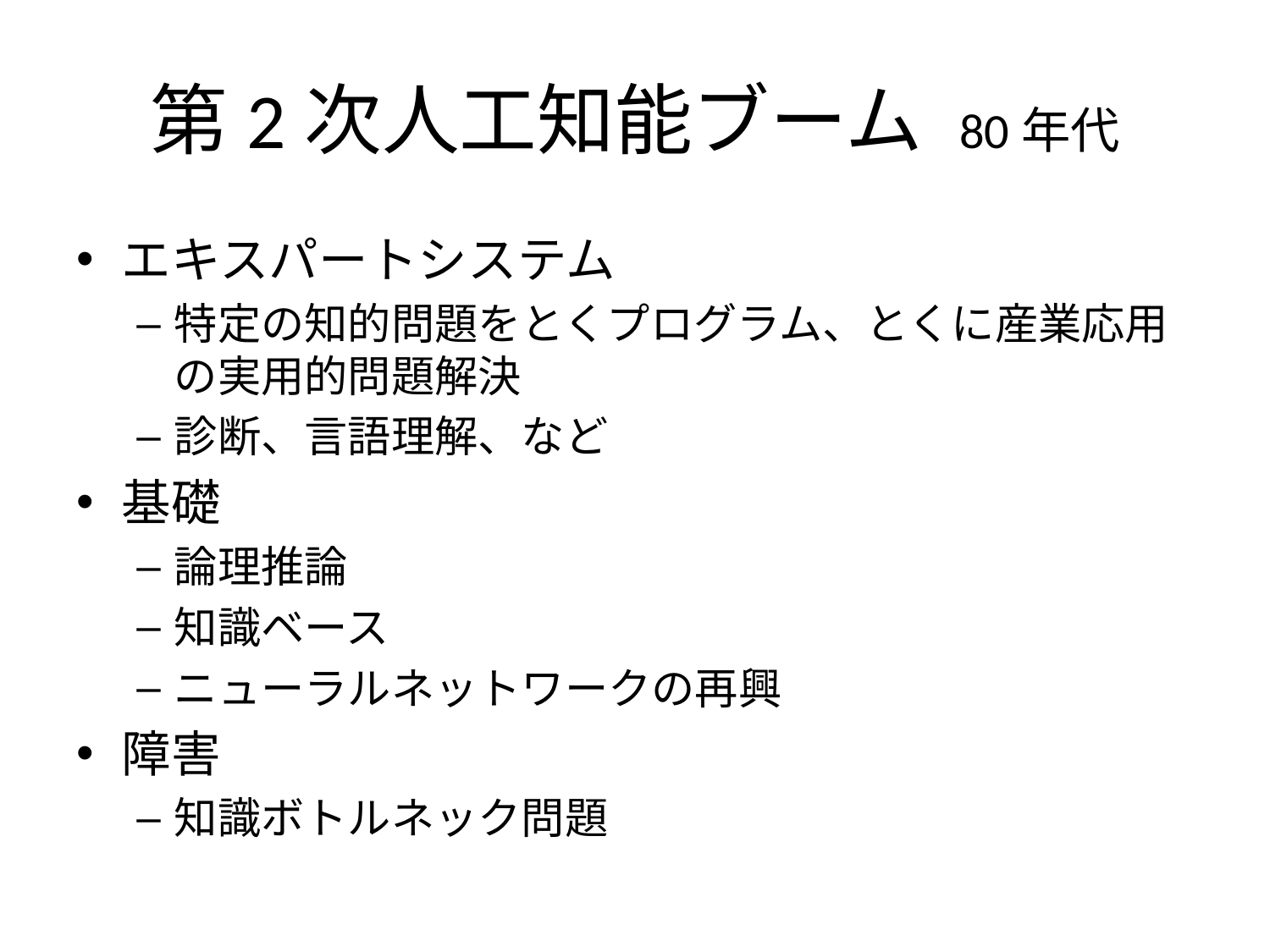

# 第2次人工知能ブーム 80年代
エキスパートシステム
特定の知的問題をとくプログラム、とくに産業応用の実用的問題解決
診断、言語理解、など
基礎
論理推論
知識ベース
ニューラルネットワークの再興
障害
知識ボトルネック問題